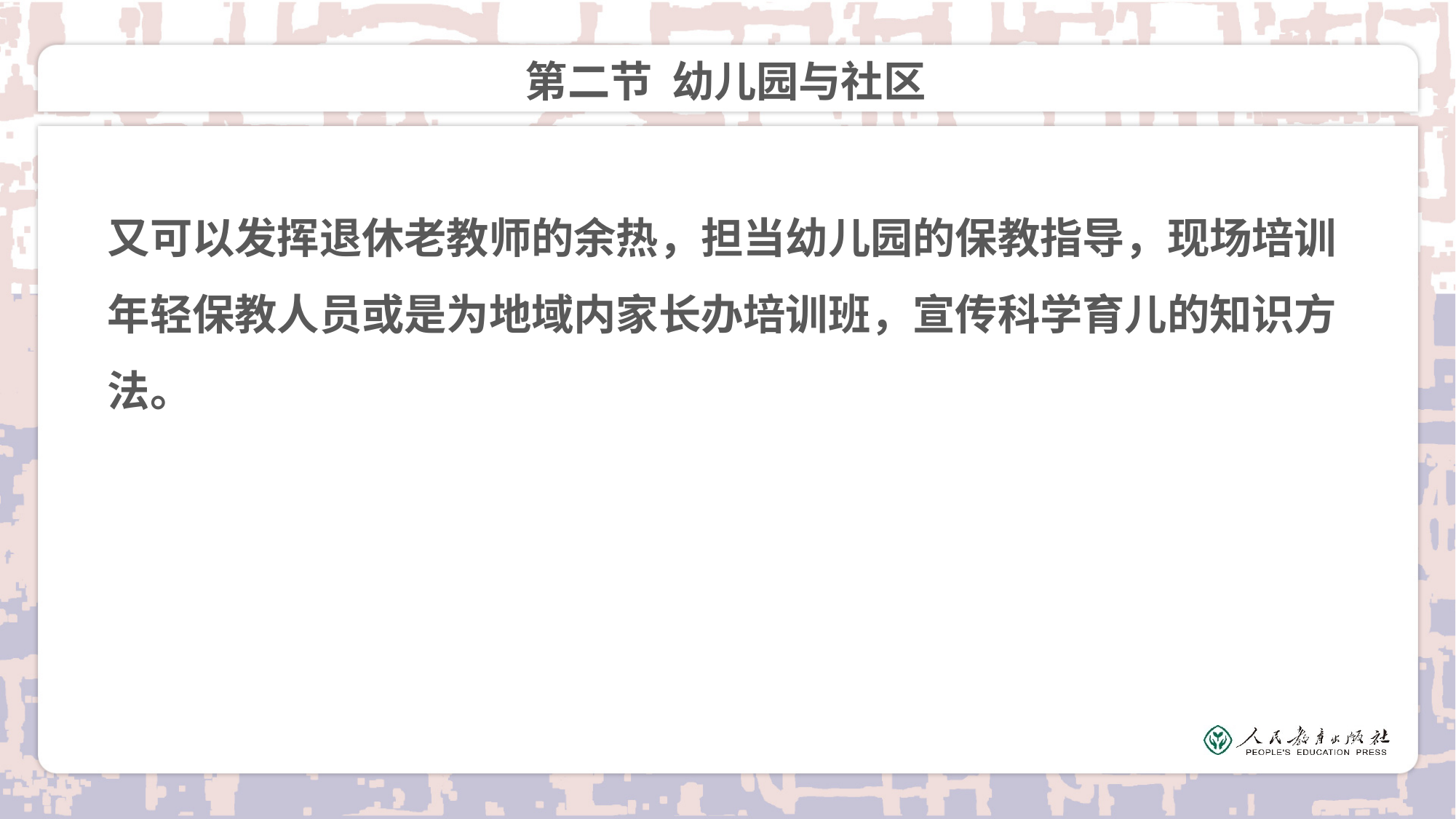

# 第二节  幼儿园与社区
又可以发挥退休老教师的余热，担当幼儿园的保教指导，现场培训年轻保教人员或是为地域内家长办培训班，宣传科学育儿的知识方法。